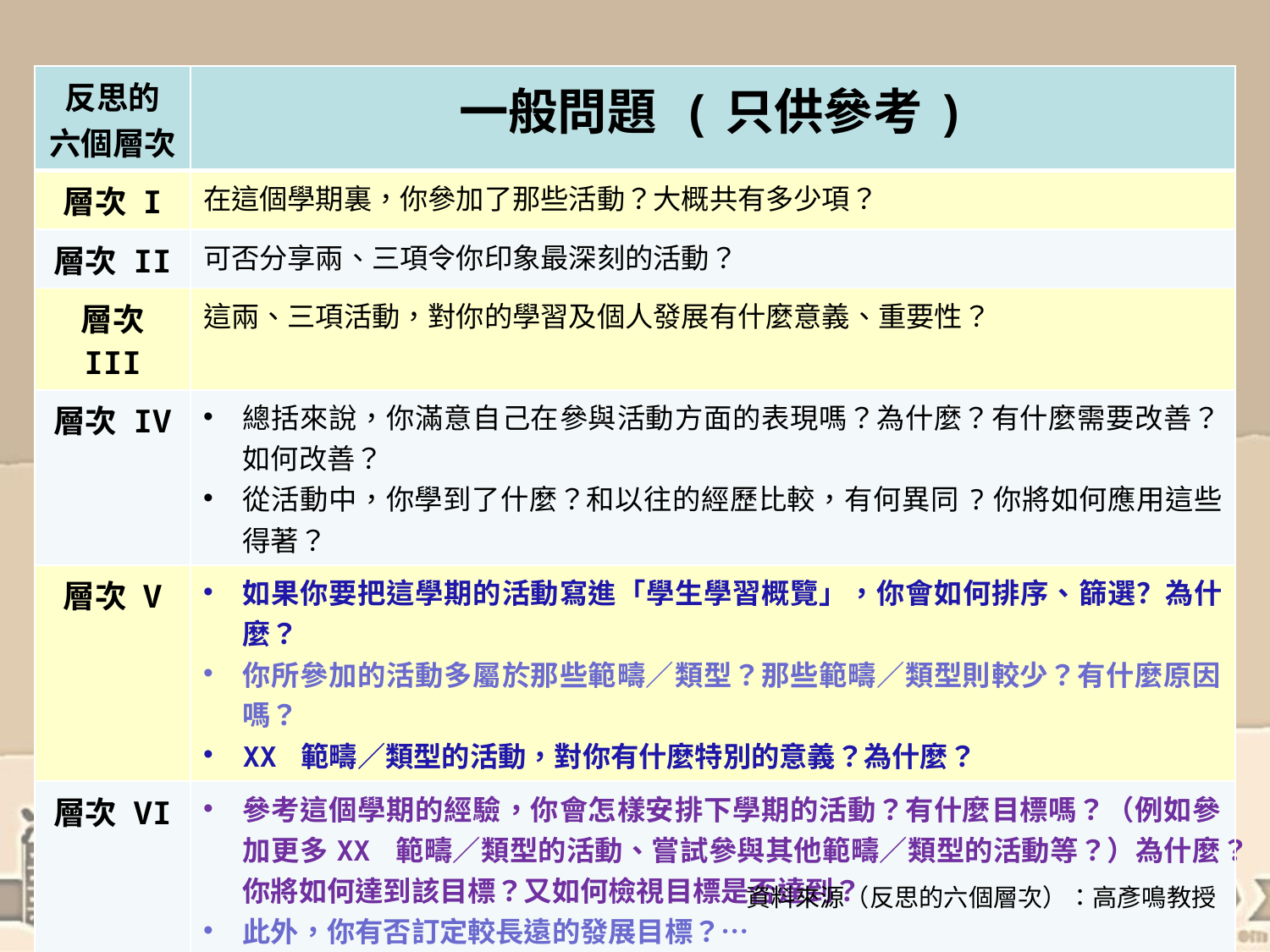

| 反思的 六個層次 | 一般問題 (只供參考) |
| --- | --- |
| 層次 I | 在這個學期裏，你參加了那些活動？大概共有多少項？ |
| 層次 II | 可否分享兩、三項令你印象最深刻的活動？ |
| 層次 III | 這兩、三項活動，對你的學習及個人發展有什麼意義、重要性？ |
| 層次 IV | 總括來說，你滿意自己在參與活動方面的表現嗎？為什麼？有什麼需要改善？如何改善？ 從活動中，你學到了什麼？和以往的經歷比較，有何異同?你將如何應用這些得著？ |
| 層次 V | 如果你要把這學期的活動寫進「學生學習概覽」，你會如何排序、篩選？為什麼？ 你所參加的活動多屬於那些範疇／類型？那些範疇／類型則較少？有什麼原因嗎？ XX 範疇／類型的活動，對你有什麼特別的意義？為什麼？ |
| 層次 VI | 參考這個學期的經驗，你會怎樣安排下學期的活動？有什麼目標嗎？（例如參加更多XX 範疇／類型的活動、嘗試參與其他範疇／類型的活動等？）為什麼？你將如何達到該目標？又如何檢視目標是否達到？ 此外，你有否訂定較長遠的發展目標？… |
資料來源（反思的六個層次）：高彥鳴教授